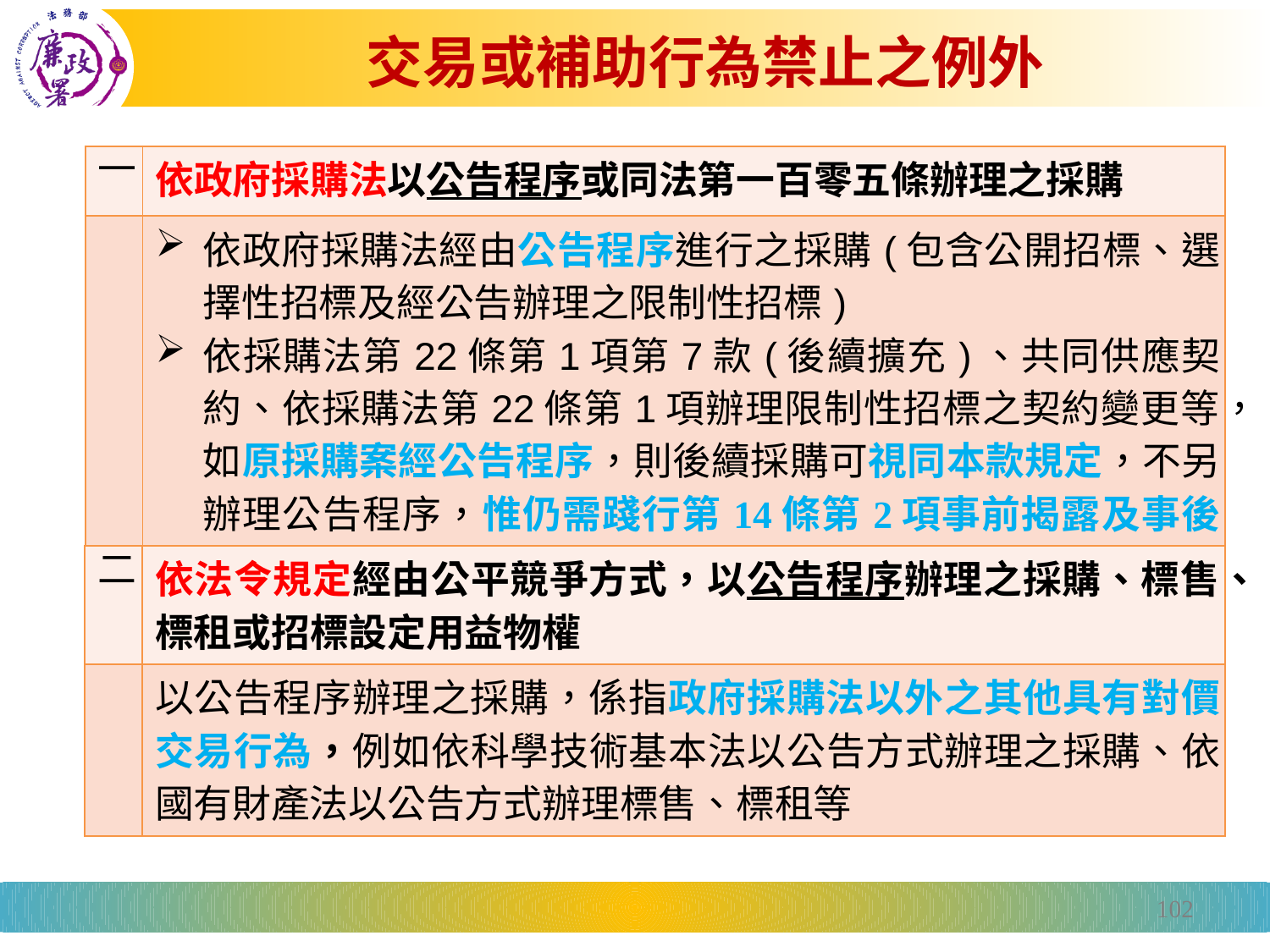

# 交易或補助行為禁止之例外
| 一 | 依政府採購法以公告程序或同法第一百零五條辦理之採購 |
| --- | --- |
|  | 依政府採購法經由公告程序進行之採購(包含公開招標、選擇性招標及經公告辦理之限制性招標) 依採購法第22條第1項第7款(後續擴充)、共同供應契約、依採購法第22條第1項辦理限制性招標之契約變更等，如原採購案經公告程序，則後續採購可視同本款規定，不另辦理公告程序，惟仍需踐行第14條第2項事前揭露及事後公開義務。 |
| 二 | 依法令規定經由公平競爭方式，以公告程序辦理之採購、標售、標租或招標設定用益物權 |
| --- | --- |
|  | 以公告程序辦理之採購，係指政府採購法以外之其他具有對價交易行為，例如依科學技術基本法以公告方式辦理之採購、依國有財產法以公告方式辦理標售、標租等 |
102